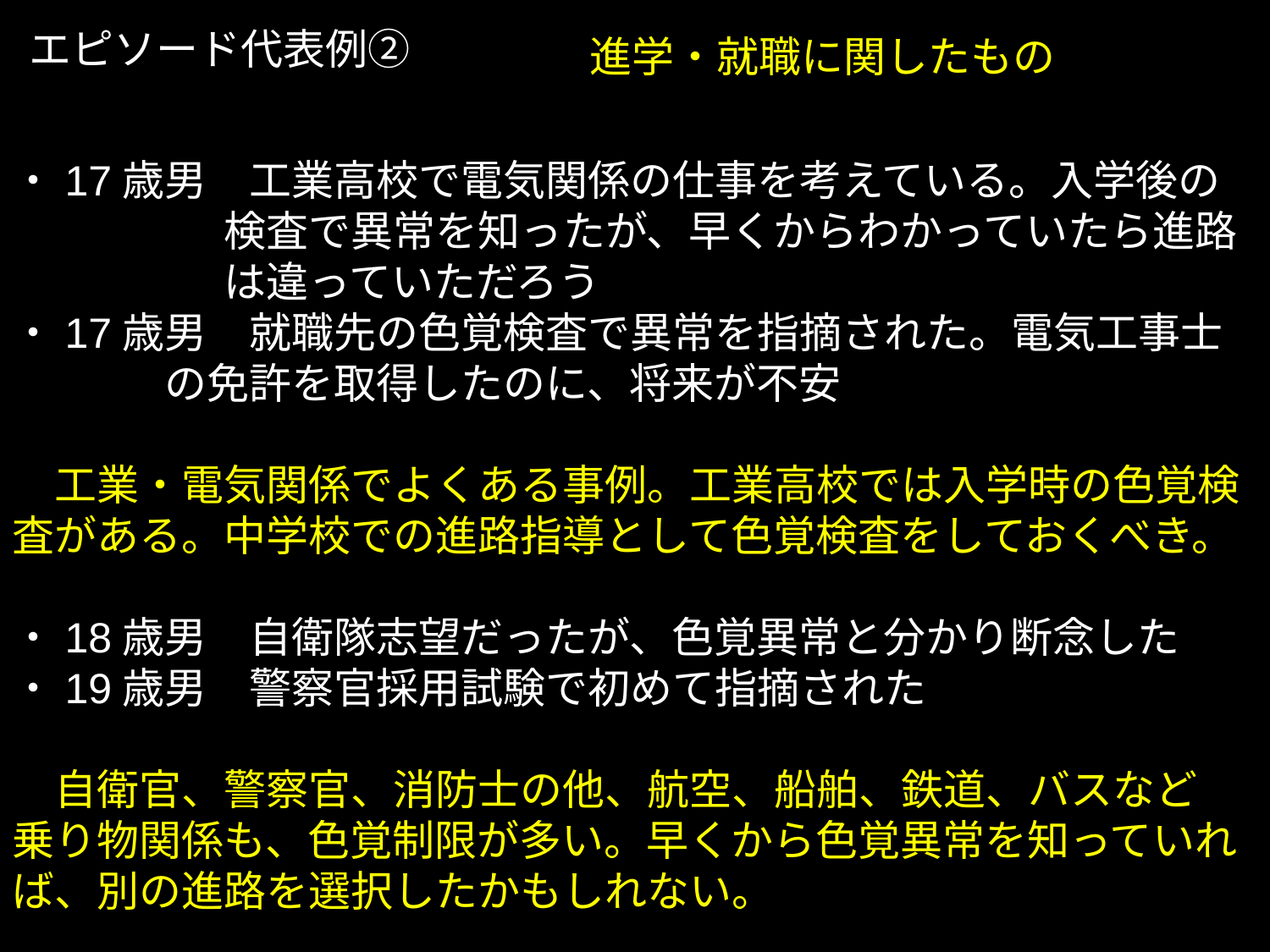

エピソード代表例②
進学・就職に関したもの

・17歳男　工業高校で電気関係の仕事を考えている。入学後の
　　　　　検査で異常を知ったが、早くからわかっていたら進路
　　　　　は違っていただろう
・17歳男　就職先の色覚検査で異常を指摘された。電気工事士
                の免許を取得したのに、将来が不安

　工業・電気関係でよくある事例。工業高校では入学時の色覚検査がある。中学校での進路指導として色覚検査をしておくべき。

・18歳男　自衛隊志望だったが、色覚異常と分かり断念した
・19歳男　警察官採用試験で初めて指摘された

　自衛官、警察官、消防士の他、航空、船舶、鉄道、バスなど
乗り物関係も、色覚制限が多い。早くから色覚異常を知っていれば、別の進路を選択したかもしれない。